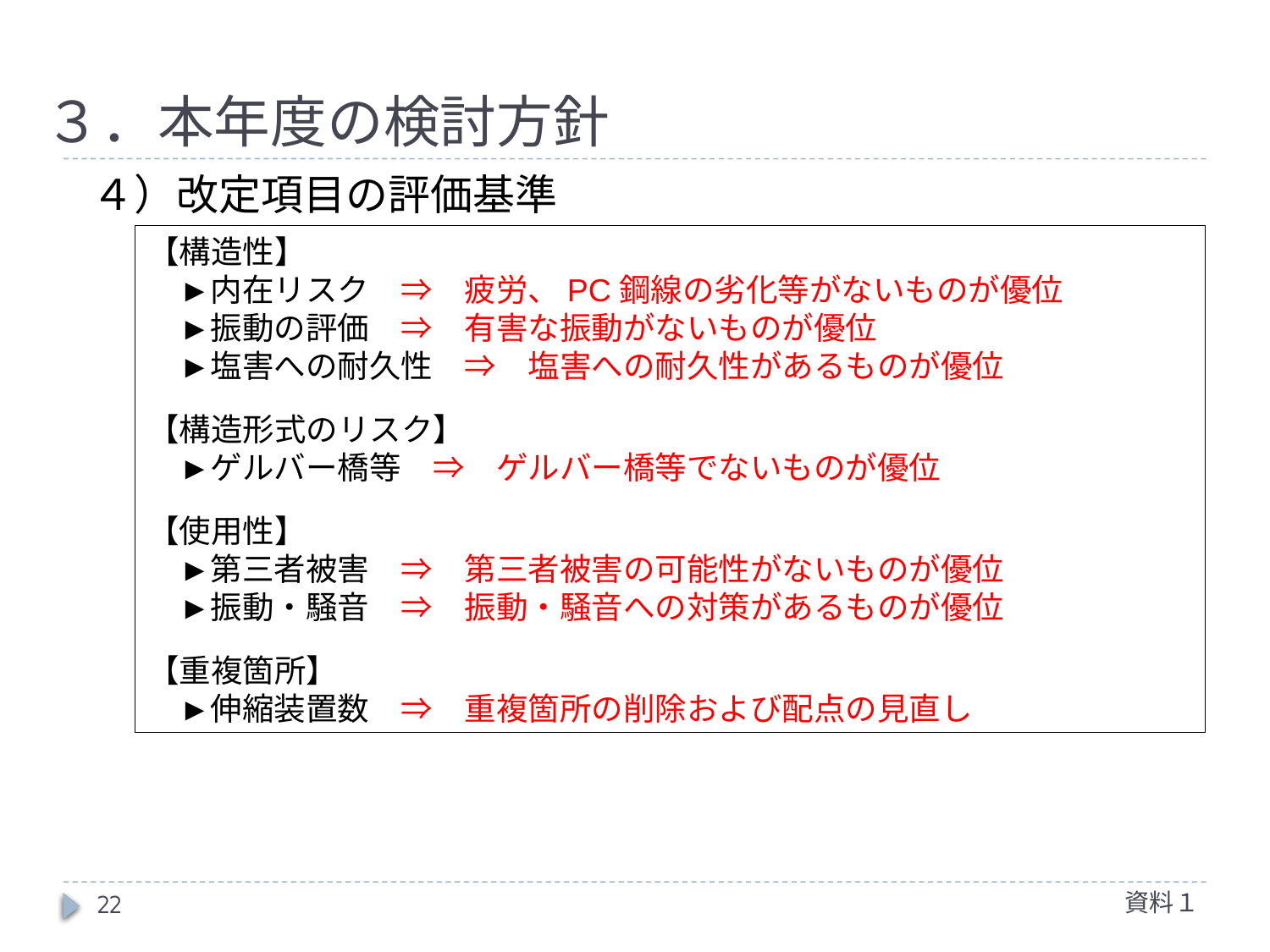

# ３．本年度の検討方針
４）改定項目の評価基準
【構造性】
　►内在リスク　⇒　疲労、PC鋼線の劣化等がないものが優位
　►振動の評価　⇒　有害な振動がないものが優位
　►塩害への耐久性　⇒　塩害への耐久性があるものが優位

【構造形式のリスク】
　►ゲルバー橋等　⇒　ゲルバー橋等でないものが優位

【使用性】
　►第三者被害　⇒　第三者被害の可能性がないものが優位
　►振動・騒音　⇒　振動・騒音への対策があるものが優位

【重複箇所】
　►伸縮装置数　⇒　重複箇所の削除および配点の見直し
資料１
22